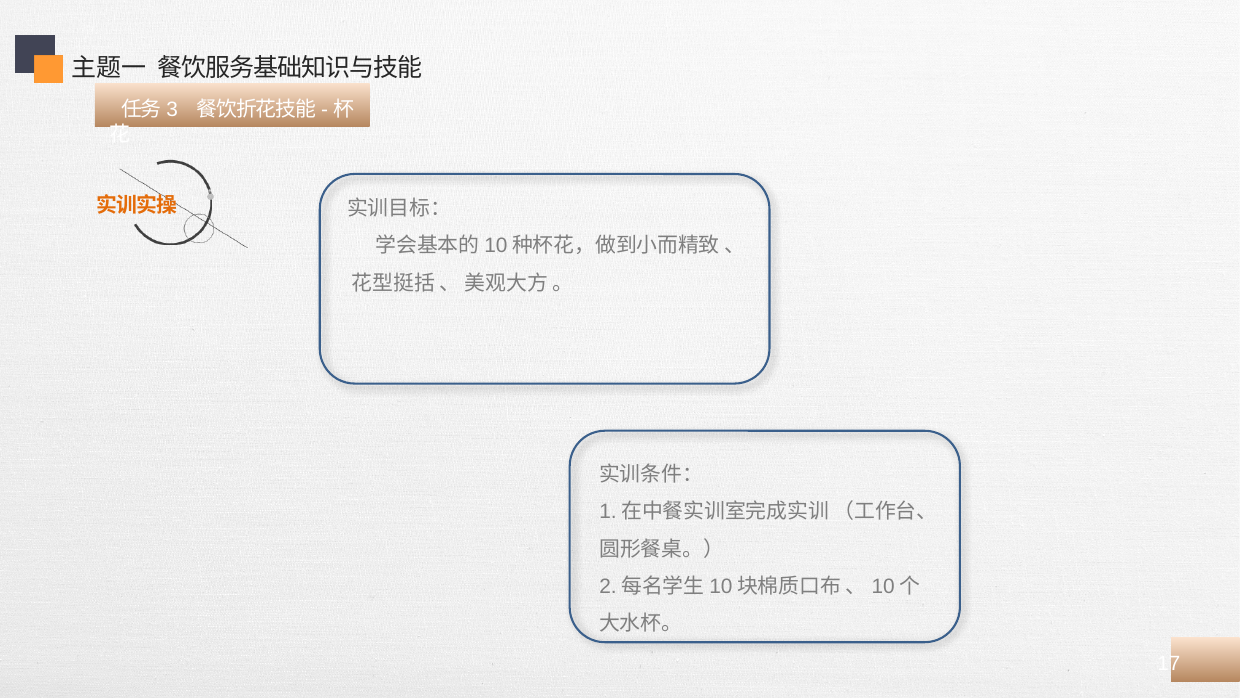

主题一  餐饮服务基础知识与技能

 任务3   餐饮折花技能-杯花

实训目标：
     学会基本的10种杯花，做到小而精致 、 花型挺括 、 美观大方 。

实训条件：
1.在中餐实训室完成实训 （工作台、圆形餐桌。）
2.每名学生10块棉质口布 、10个大水杯。